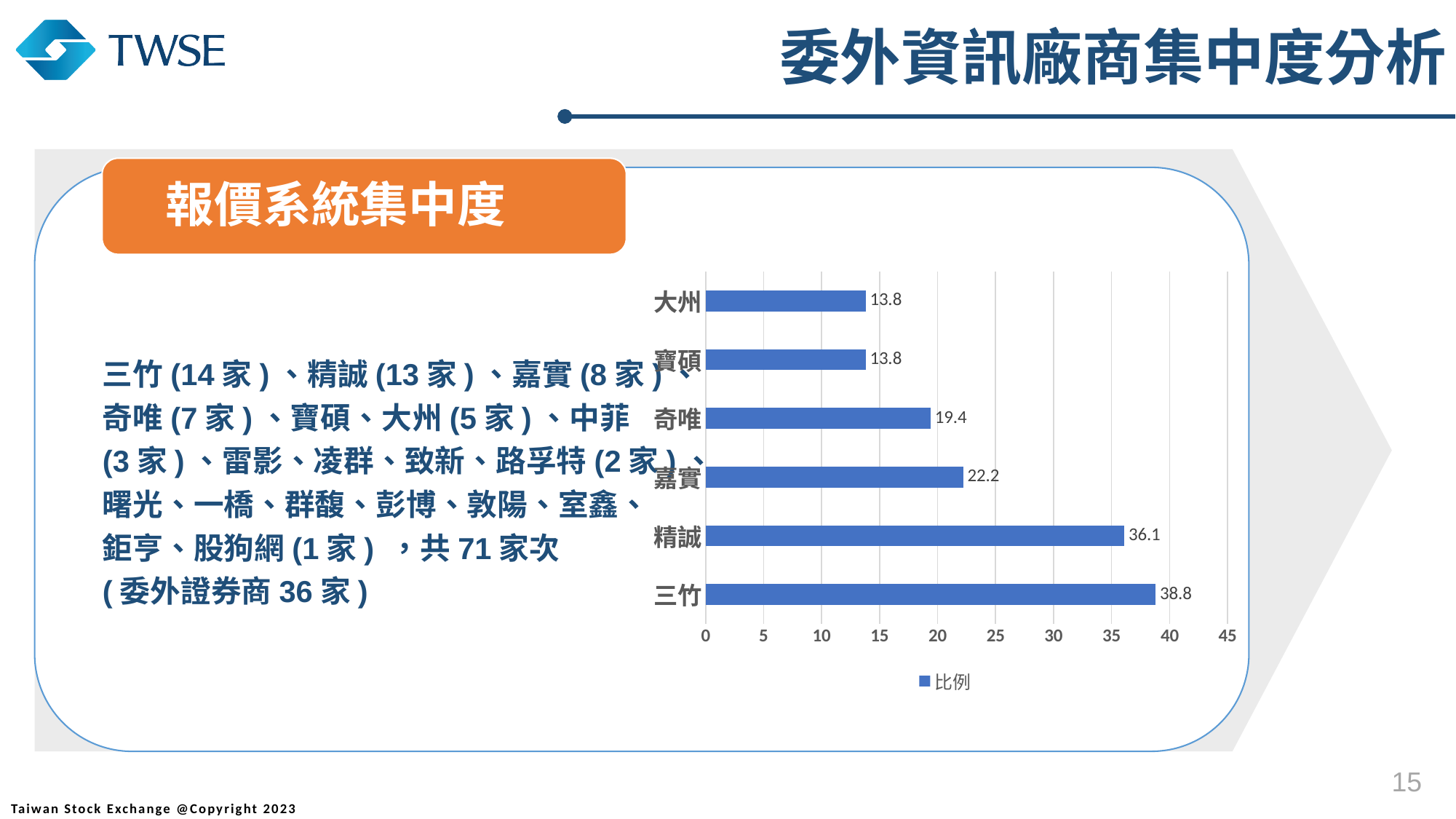

委外資訊廠商集中度分析

報價系統集中度

三竹(14家)、精誠(13家)、嘉實(8家)、
奇唯(7家)、寶碩、大州(5家)、中菲
(3家)、雷影、凌群、致新、路孚特(2家)、
曙光、一橋、群馥、彭博、敦陽、室鑫、
鉅亨、股狗網(1家) ，共71家次
(委外證券商36家)

### Chart

| Category | 比例 |
|---|---|
| 三竹 | 38.8 |
| 精誠 | 36.1 |
| 嘉實 | 22.2 |
| 奇唯 | 19.4 |
| 寶碩 | 13.8 |
| 大州 | 13.8 |
15